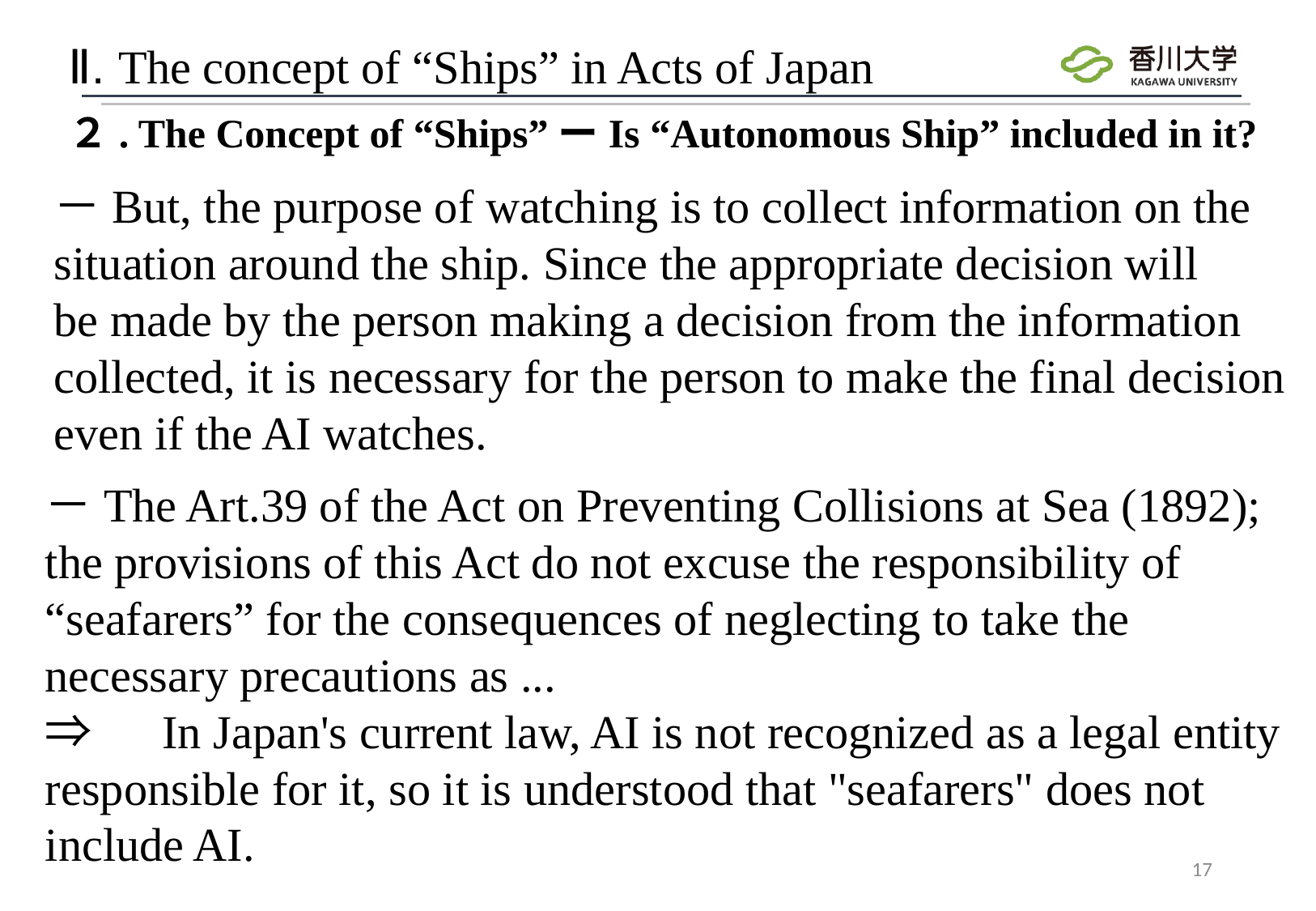

# Ⅱ. The concept of “Ships” in Acts of Japan
２. The Concept of “Ships”ーIs “Autonomous Ship” included in it?
－But, the purpose of watching is to collect information on the
situation around the ship. Since the appropriate decision will
be made by the person making a decision from the information
collected, it is necessary for the person to make the final decision
even if the AI watches.
－The Art.39 of the Act on Preventing Collisions at Sea (1892);
the provisions of this Act do not excuse the responsibility of
“seafarers” for the consequences of neglecting to take the necessary precautions as ...
⇒　In Japan's current law, AI is not recognized as a legal entity
responsible for it, so it is understood that "seafarers" does not
include AI.
17